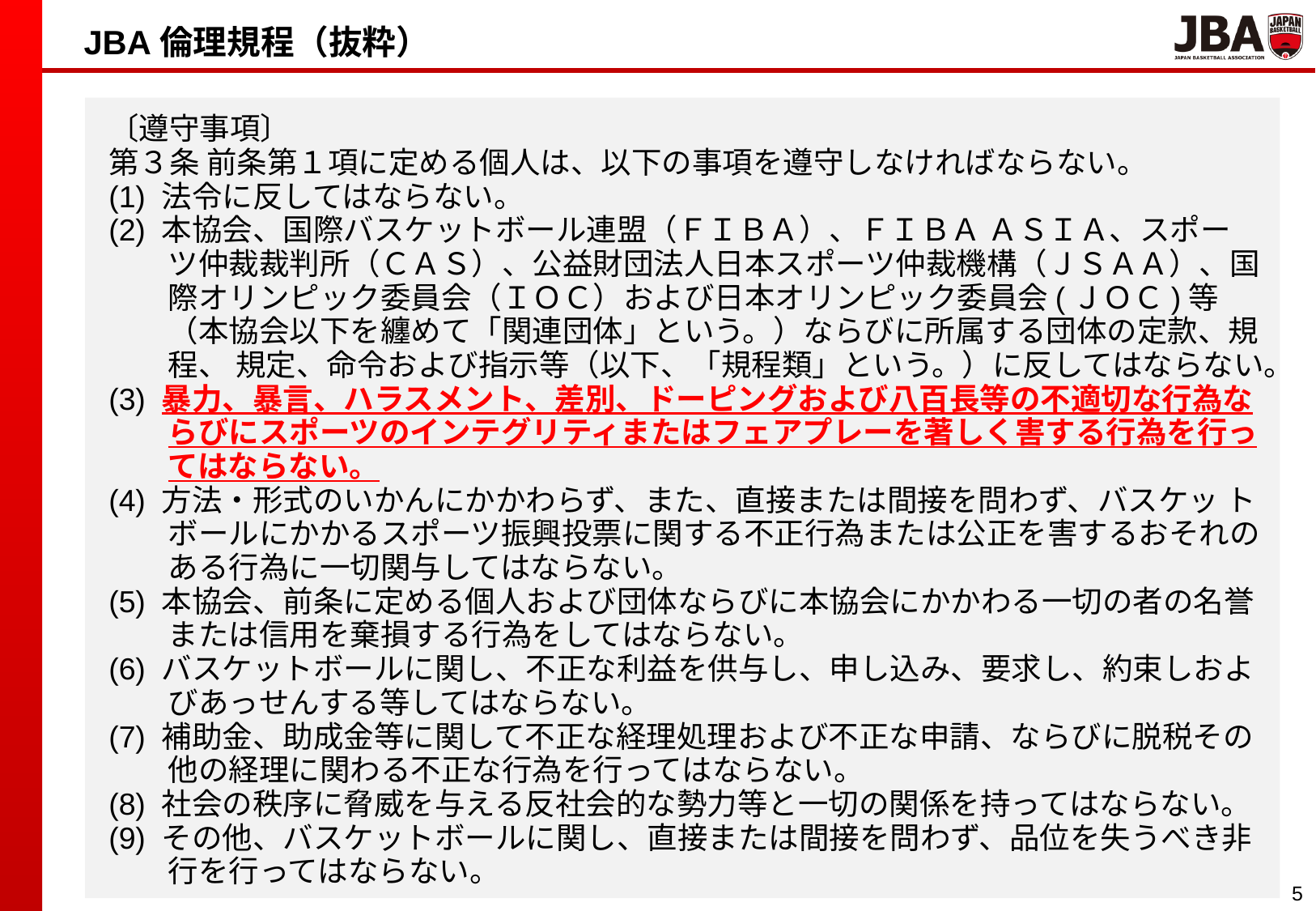

# JBA倫理規程（抜粋）
〔遵守事項〕
第３条 前条第１項に定める個人は、以下の事項を遵守しなければならない。
(1) 法令に反してはならない。
(2) 本協会、国際バスケットボール連盟（ＦＩＢＡ）、ＦＩＢＡ ＡＳＩＡ、スポー ツ仲裁裁判所（ＣＡＳ）、公益財団法人日本スポーツ仲裁機構（ＪＳＡＡ）、国際オリンピック委員会（ＩＯＣ）および日本オリンピック委員会(ＪＯＣ)等（本協会以下を纏めて「関連団体」という。）ならびに所属する団体の定款、規程、 規定、命令および指示等（以下、「規程類」という。）に反してはならない。
(3) 暴力、暴言、ハラスメント、差別、ドーピングおよび八百長等の不適切な行為ならびにスポーツのインテグリティまたはフェアプレーを著しく害する行為を行ってはならない。
(4) 方法・形式のいかんにかかわらず、また、直接または間接を問わず、バスケッ トボールにかかるスポーツ振興投票に関する不正行為または公正を害するおそれのある行為に一切関与してはならない。
(5) 本協会、前条に定める個人および団体ならびに本協会にかかわる一切の者の名誉または信用を棄損する行為をしてはならない。
(6) バスケットボールに関し、不正な利益を供与し、申し込み、要求し、約束しおよびあっせんする等してはならない。
(7) 補助金、助成金等に関して不正な経理処理および不正な申請、ならびに脱税その他の経理に関わる不正な行為を行ってはならない。
(8) 社会の秩序に脅威を与える反社会的な勢力等と一切の関係を持ってはならない。
(9) その他、バスケットボールに関し、直接または間接を問わず、品位を失うべき非行を行ってはならない。